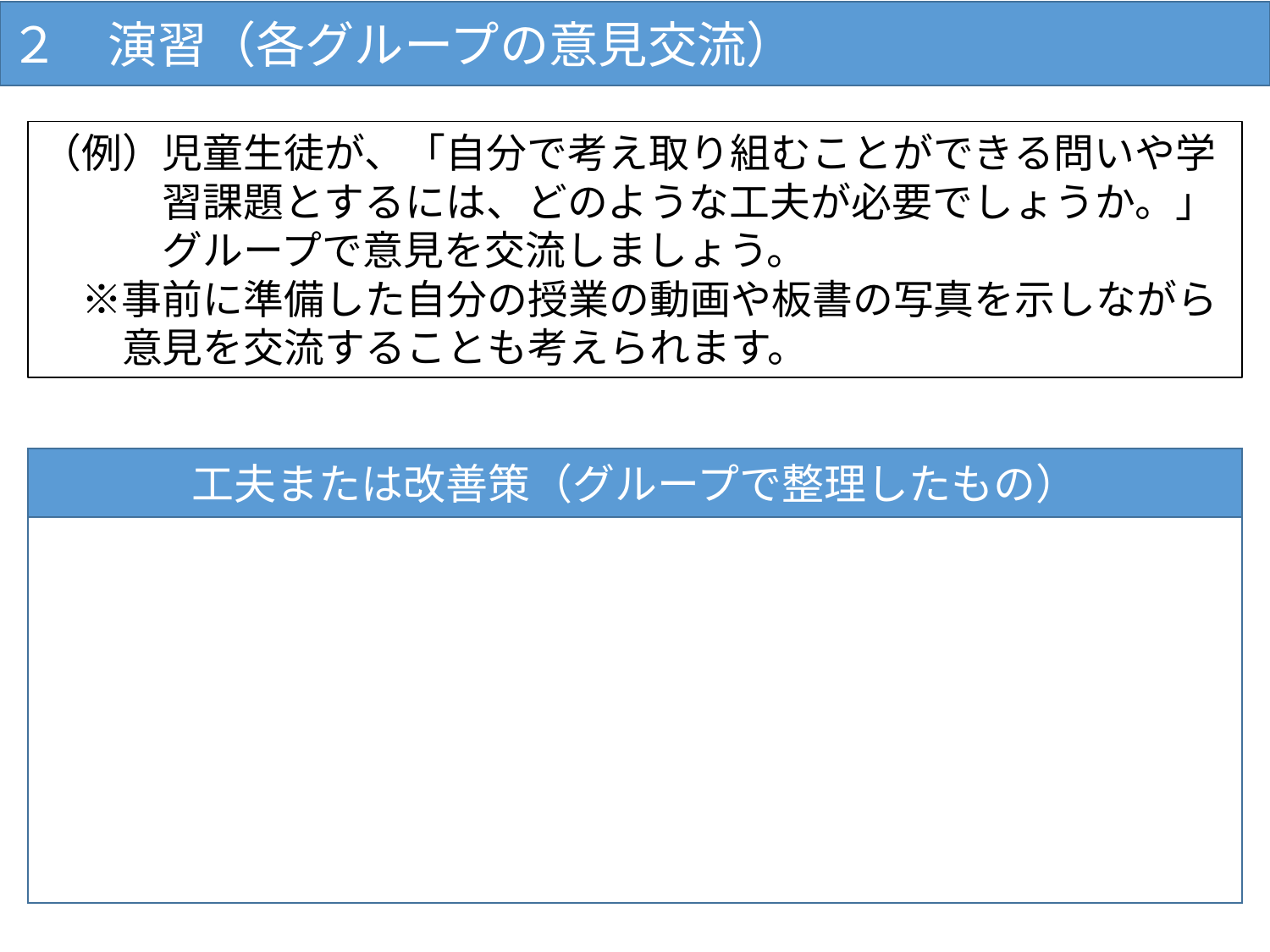

２　演習（各グループの意見交流）
（例）児童生徒が、「自分で考え取り組むことができる問いや学
　　　習課題とするには、どのような工夫が必要でしょうか。」
　　　グループで意見を交流しましょう。
　※事前に準備した自分の授業の動画や板書の写真を示しながら
　　意見を交流することも考えられます。
工夫または改善策（グループで整理したもの）